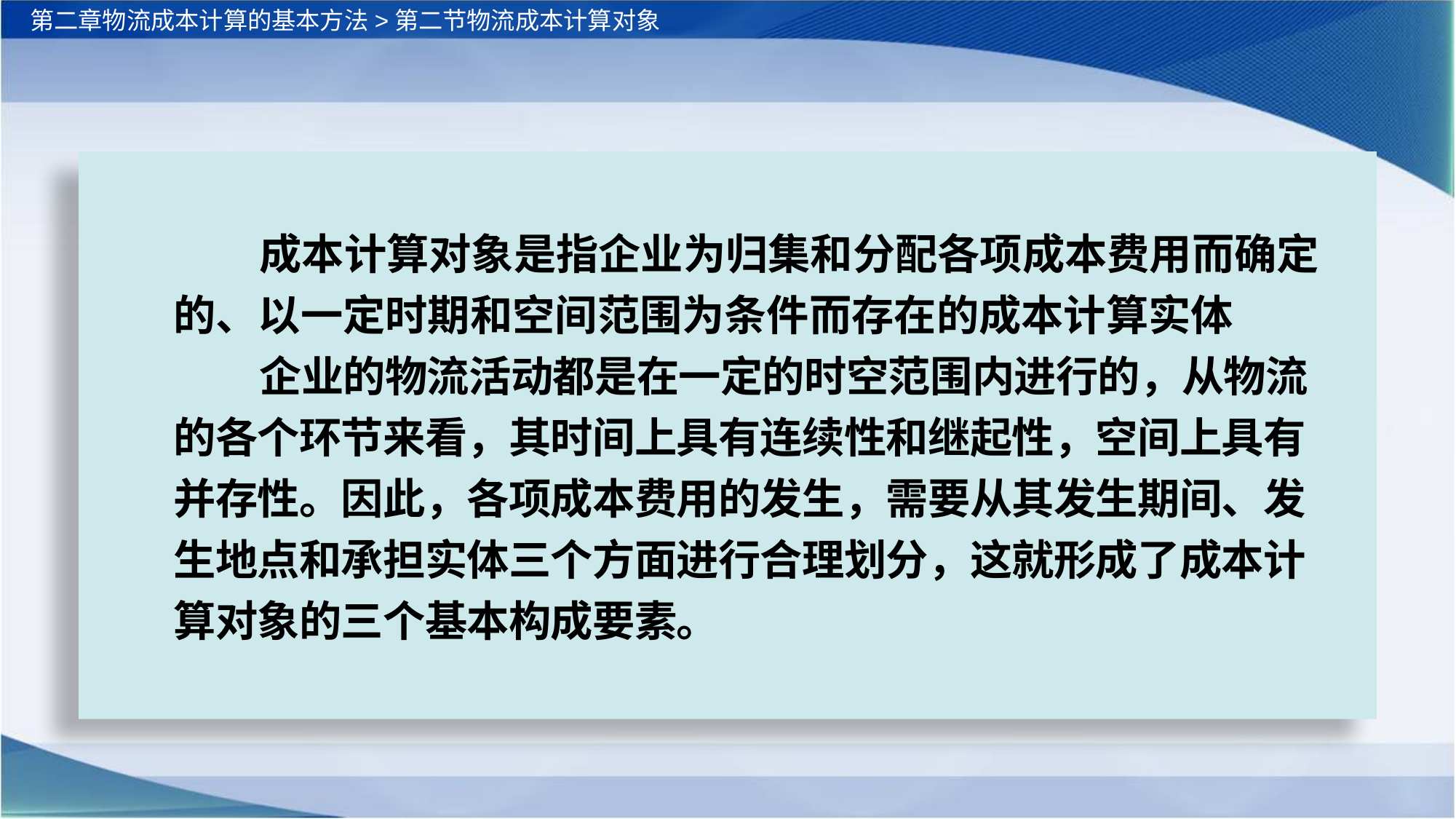

第二章物流成本计算的基本方法>第二节物流成本计算对象
成本计算对象是指企业为归集和分配各项成本费用而确定的、以一定时期和空间范围为条件而存在的成本计算实体
企业的物流活动都是在一定的时空范围内进行的，从物流的各个环节来看，其时间上具有连续性和继起性，空间上具有并存性。因此，各项成本费用的发生，需要从其发生期间、发生地点和承担实体三个方面进行合理划分，这就形成了成本计算对象的三个基本构成要素。